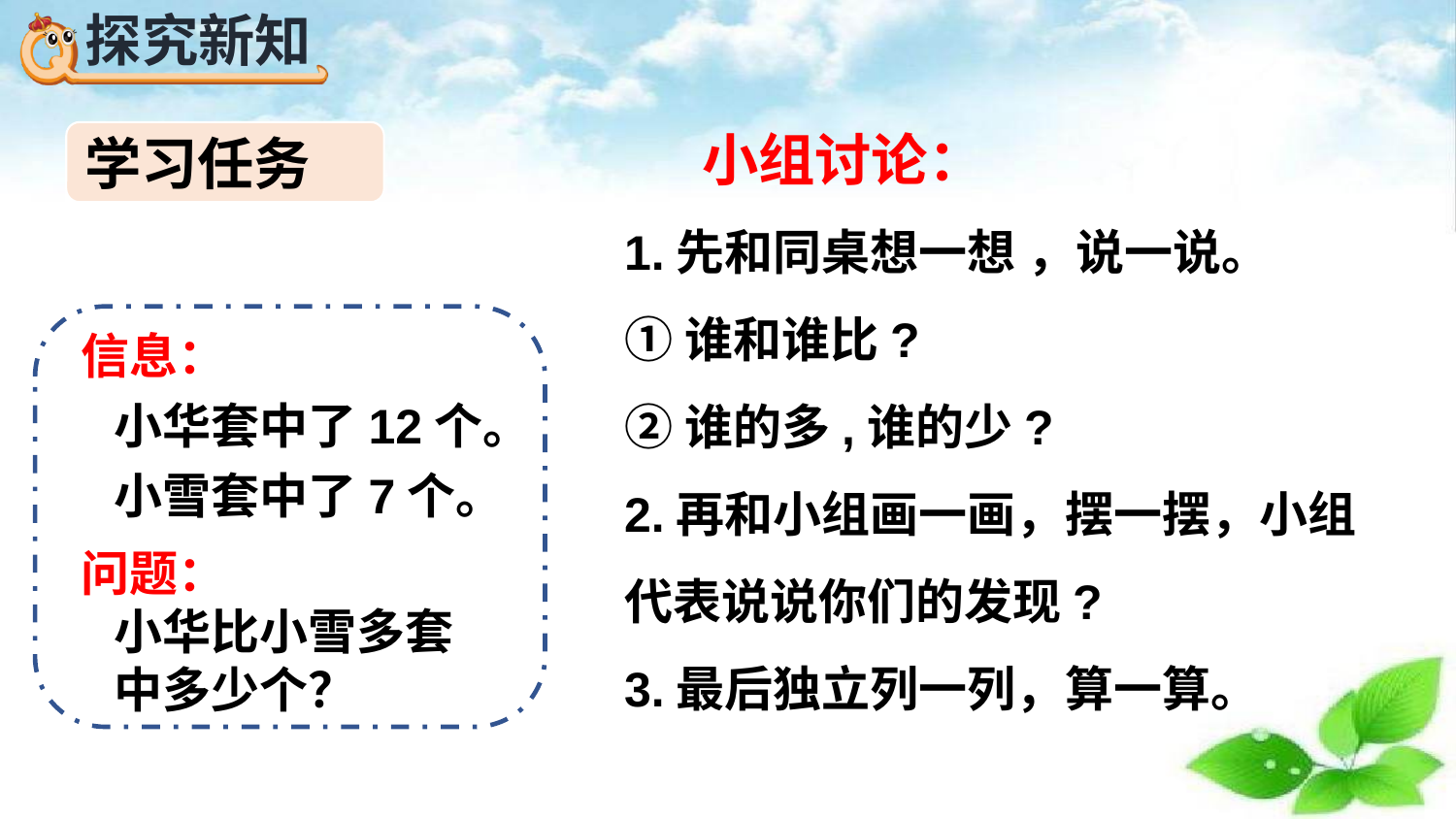

小组讨论：
1.先和同桌想一想 ，说一说。
①谁和谁比?
②谁的多,谁的少?
2.再和小组画一画，摆一摆，小组代表说说你们的发现?
3.最后独立列一列，算一算。
学习任务

信息：
  小华套中了12个。
  小雪套中了7个。
问题：
  小华比小雪多套
  中多少个？